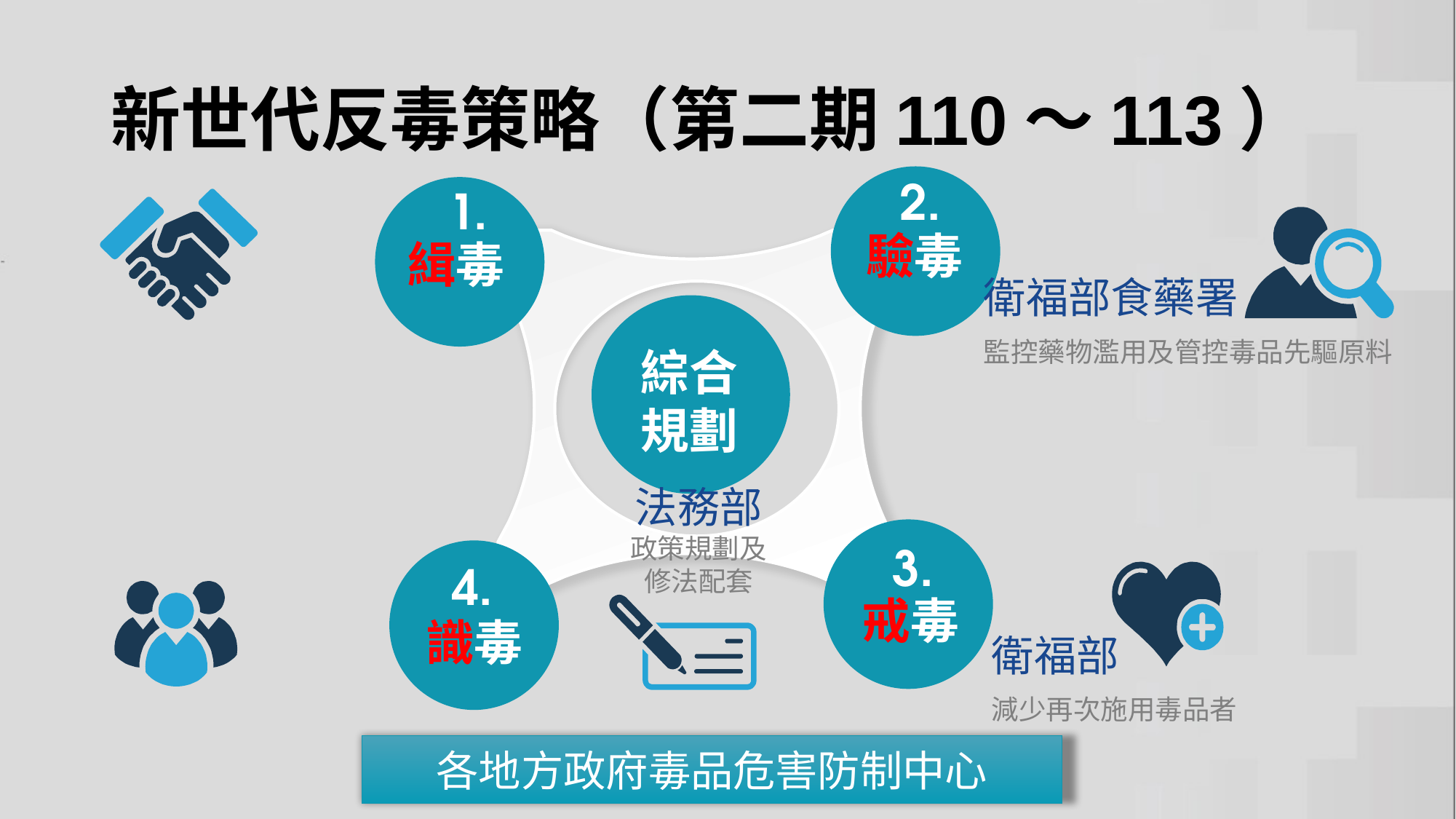

# 新世代反毒策略（第二期110～113）
2.

1.

驗毒
緝毒

衛福部食藥署
監控藥物濫用及管控毒品先驅原料

綜合規劃
法務部
政策規劃及
修法配套

3.

4.

戒毒

識毒
衛福部
減少再次施用毒品者
各地方政府毒品危害防制中心